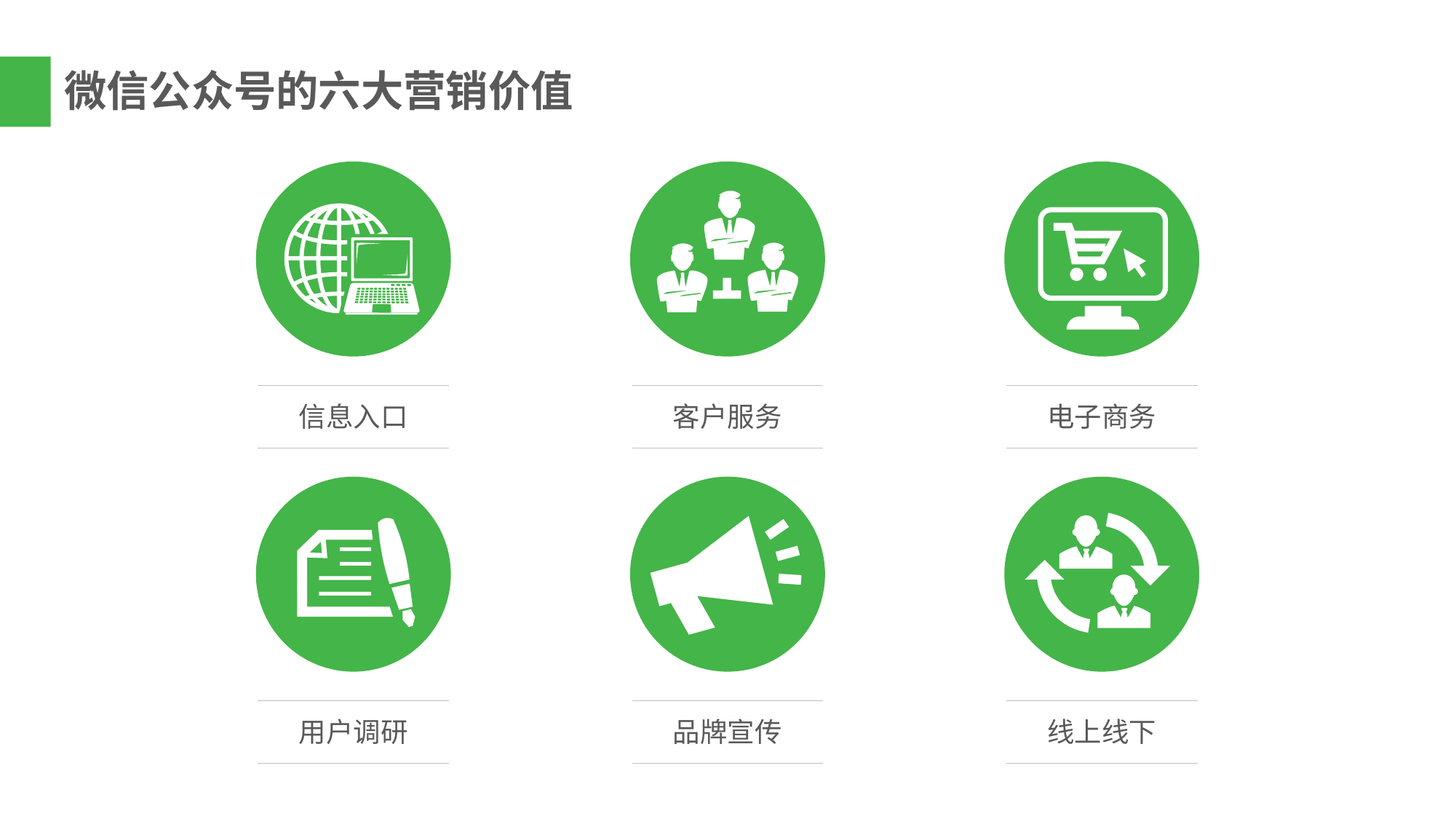

微信公众号的六大营销价值

信息入口
客户服务
电子商务

用户调研
品牌宣传
线上线下